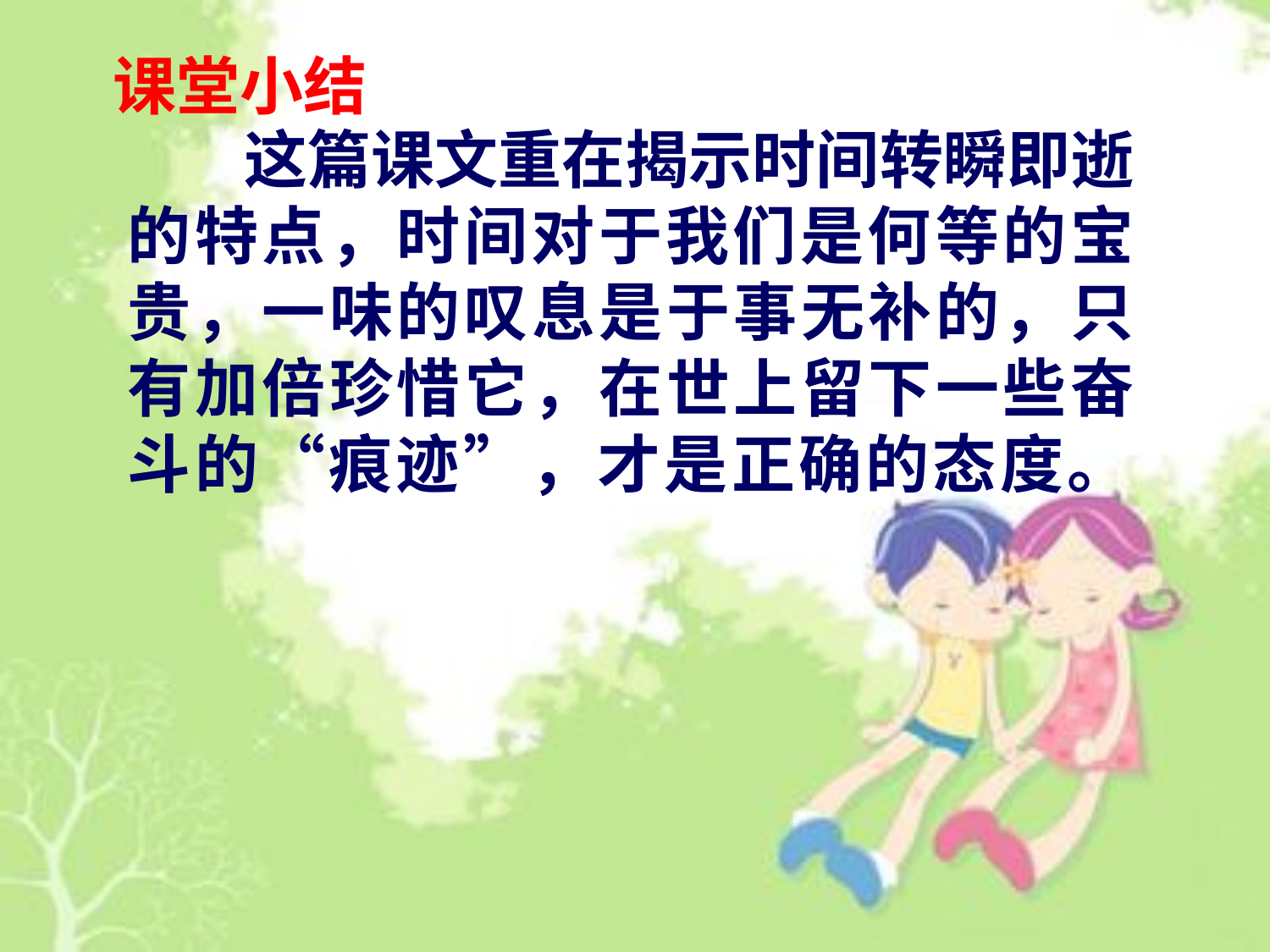

课堂小结
# 这篇课文重在揭示时间转瞬即逝的特点，时间对于我们是何等的宝贵，一味的叹息是于事无补的，只有加倍珍惜它，在世上留下一些奋斗的“痕迹”，才是正确的态度。